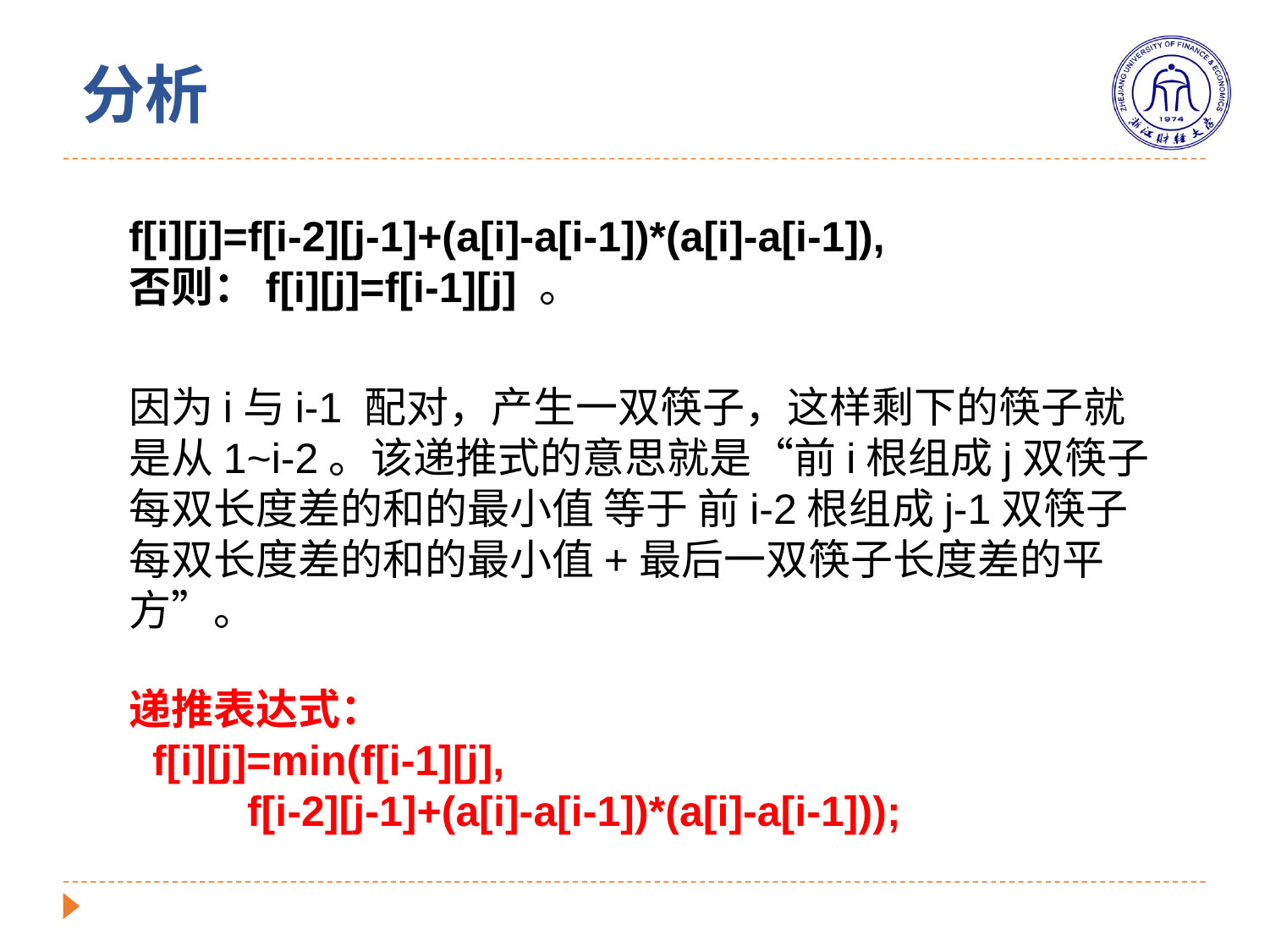

分析
f[i][j]=f[i-2][j-1]+(a[i]-a[i-1])*(a[i]-a[i-1]),
否则：f[i][j]=f[i-1][j] 。
因为i与i-1 配对，产生一双筷子，这样剩下的筷子就是从1~i-2。该递推式的意思就是“前i根组成j双筷子每双长度差的和的最小值 等于 前i-2根组成j-1双筷子每双长度差的和的最小值+最后一双筷子长度差的平方”。
递推表达式：
  f[i][j]=min(f[i-1][j],
          f[i-2][j-1]+(a[i]-a[i-1])*(a[i]-a[i-1]));